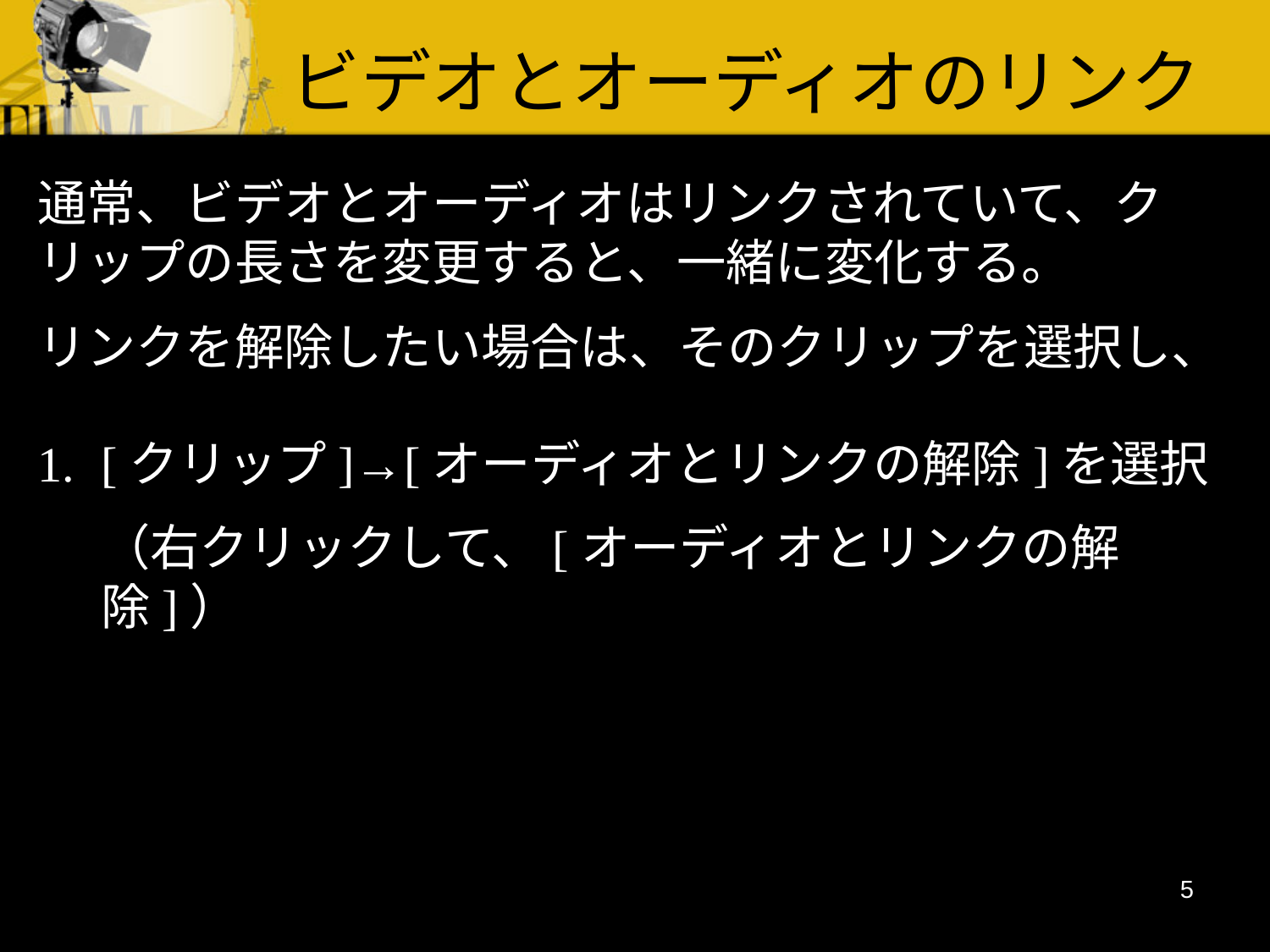

ビデオとオーディオのリンク
通常、ビデオとオーディオはリンクされていて、クリップの長さを変更すると、一緒に変化する。
リンクを解除したい場合は、そのクリップを選択し、
[クリップ]→[オーディオとリンクの解除]を選択
	（右クリックして、[オーディオとリンクの解除]）
5